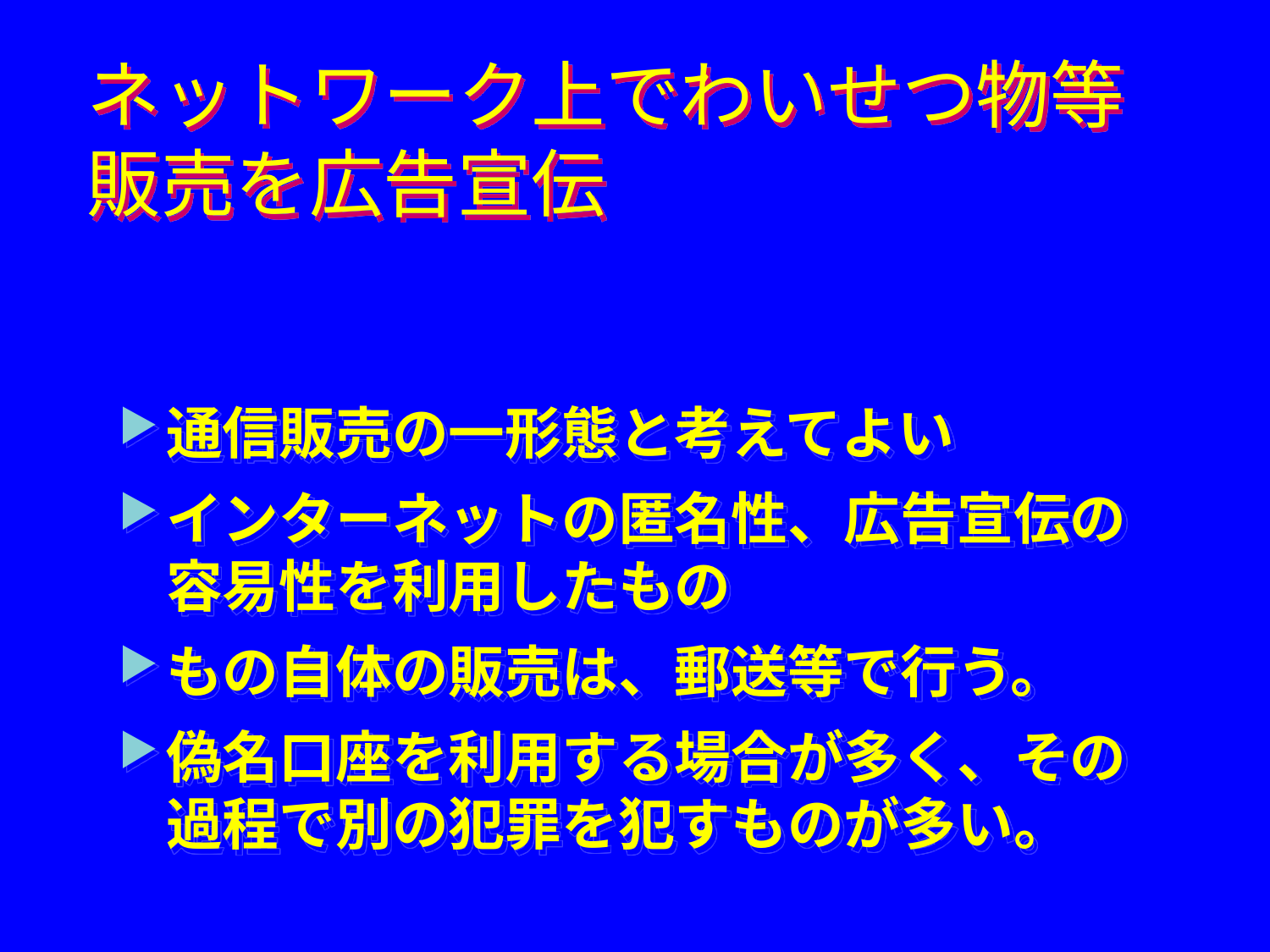

# ネットワーク上でわいせつ物等 販売を広告宣伝
通信販売の一形態と考えてよい
インターネットの匿名性、広告宣伝の容易性を利用したもの
もの自体の販売は、郵送等で行う。
偽名口座を利用する場合が多く、その過程で別の犯罪を犯すものが多い。